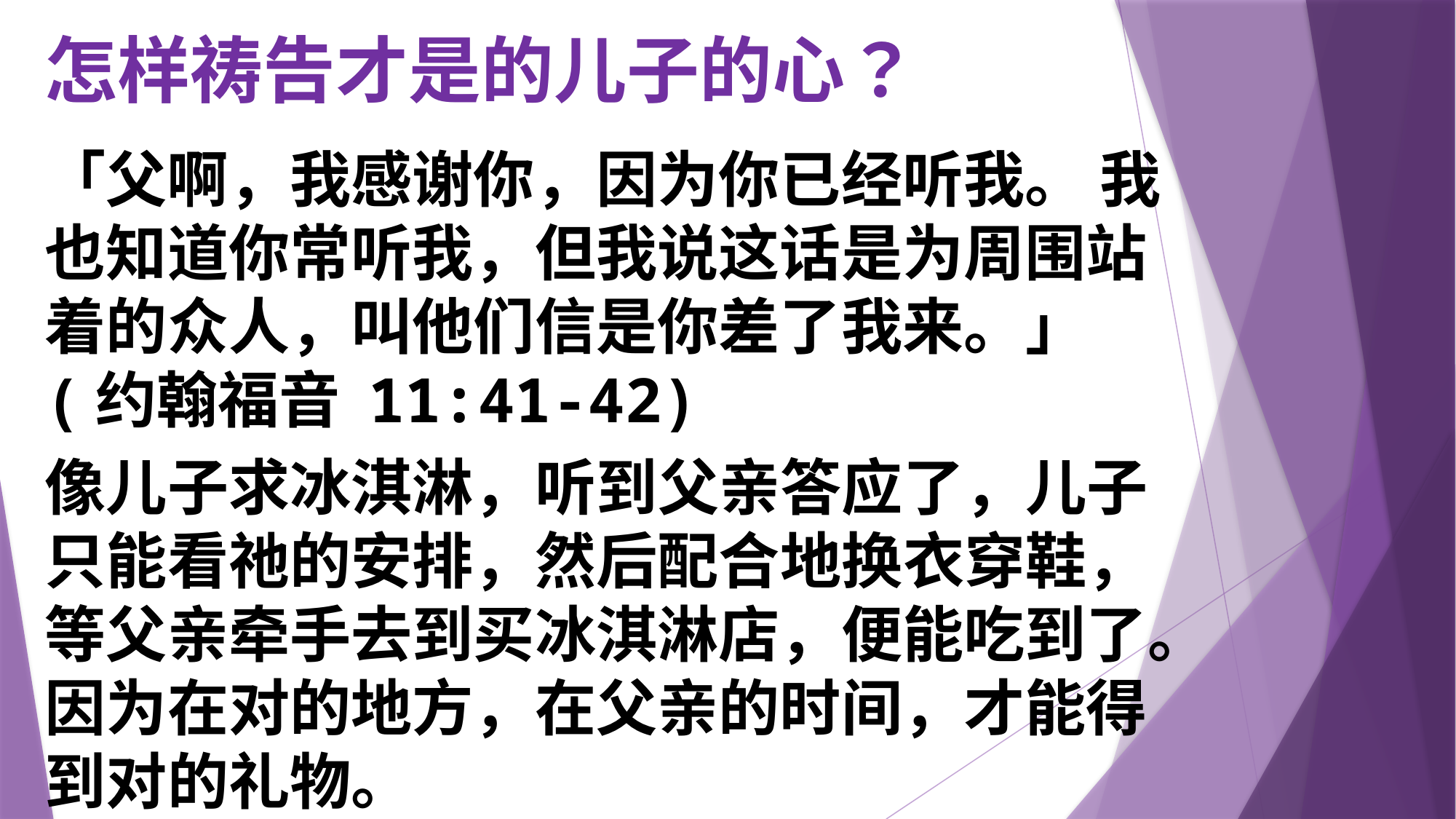

# 怎样祷告才是的儿子的心？
「父啊，我感谢你，因为你已经听我。 我也知道你常听我，但我说这话是为周围站着的众人，叫他们信是你差了我来。」(约翰福音 11:41-42)
像儿子求冰淇淋，听到父亲答应了，儿子只能看祂的安排，然后配合地换衣穿鞋，等父亲牵手去到买冰淇淋店，便能吃到了。因为在对的地方，在父亲的时间，才能得到对的礼物。